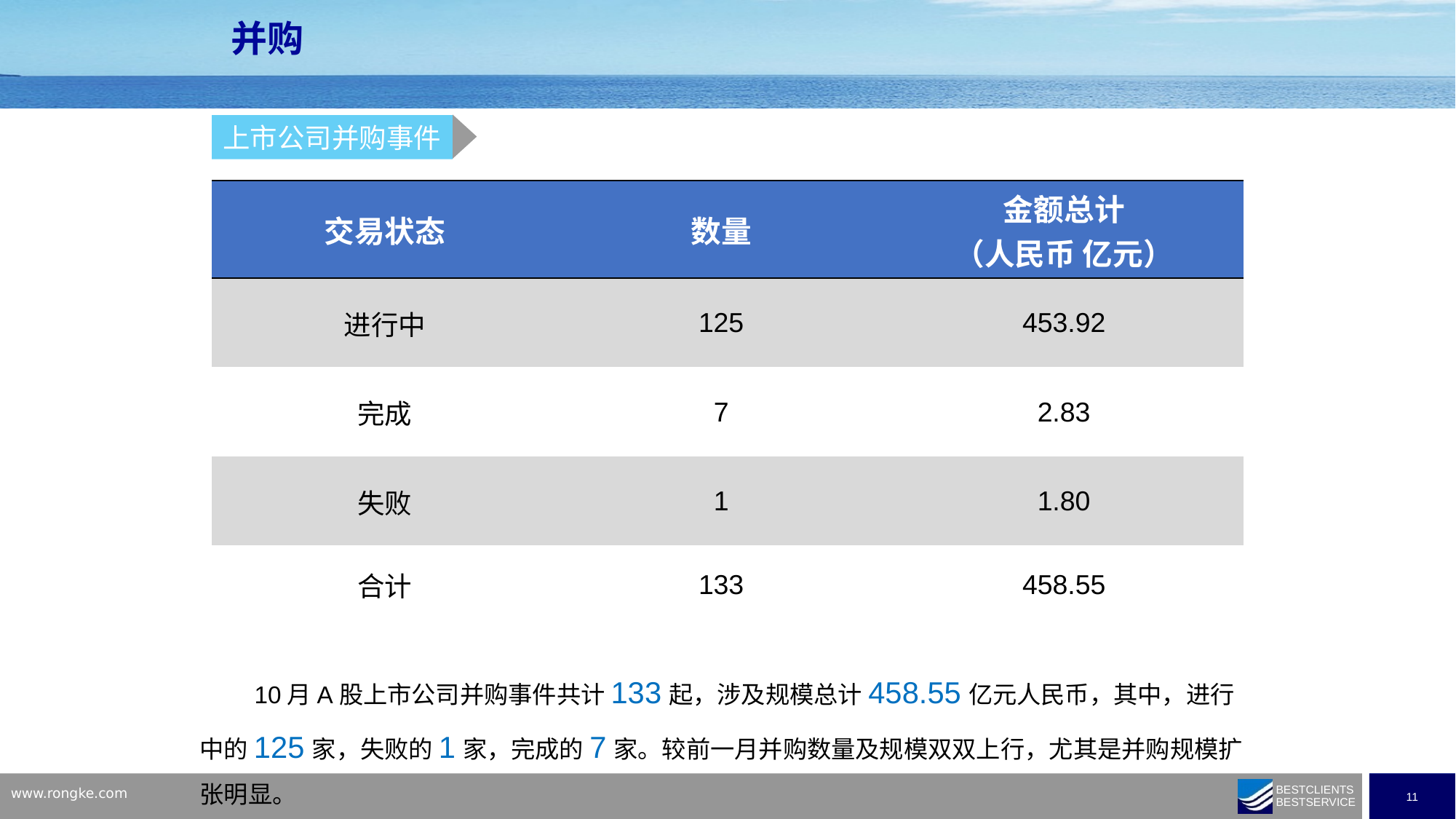

并购
上市公司并购事件

| 交易状态 | 数量 | 金额总计 （人民币 亿元） |
| --- | --- | --- |
| 进行中 | 125 | 453.92 |
| 完成 | 7 | 2.83 |
| 失败 | 1 | 1.80 |
| 合计 | 133 | 458.55 |
10月A股上市公司并购事件共计133起，涉及规模总计458.55亿元人民币，其中，进行中的125家，失败的1家，完成的7家。较前一月并购数量及规模双双上行，尤其是并购规模扩张明显。